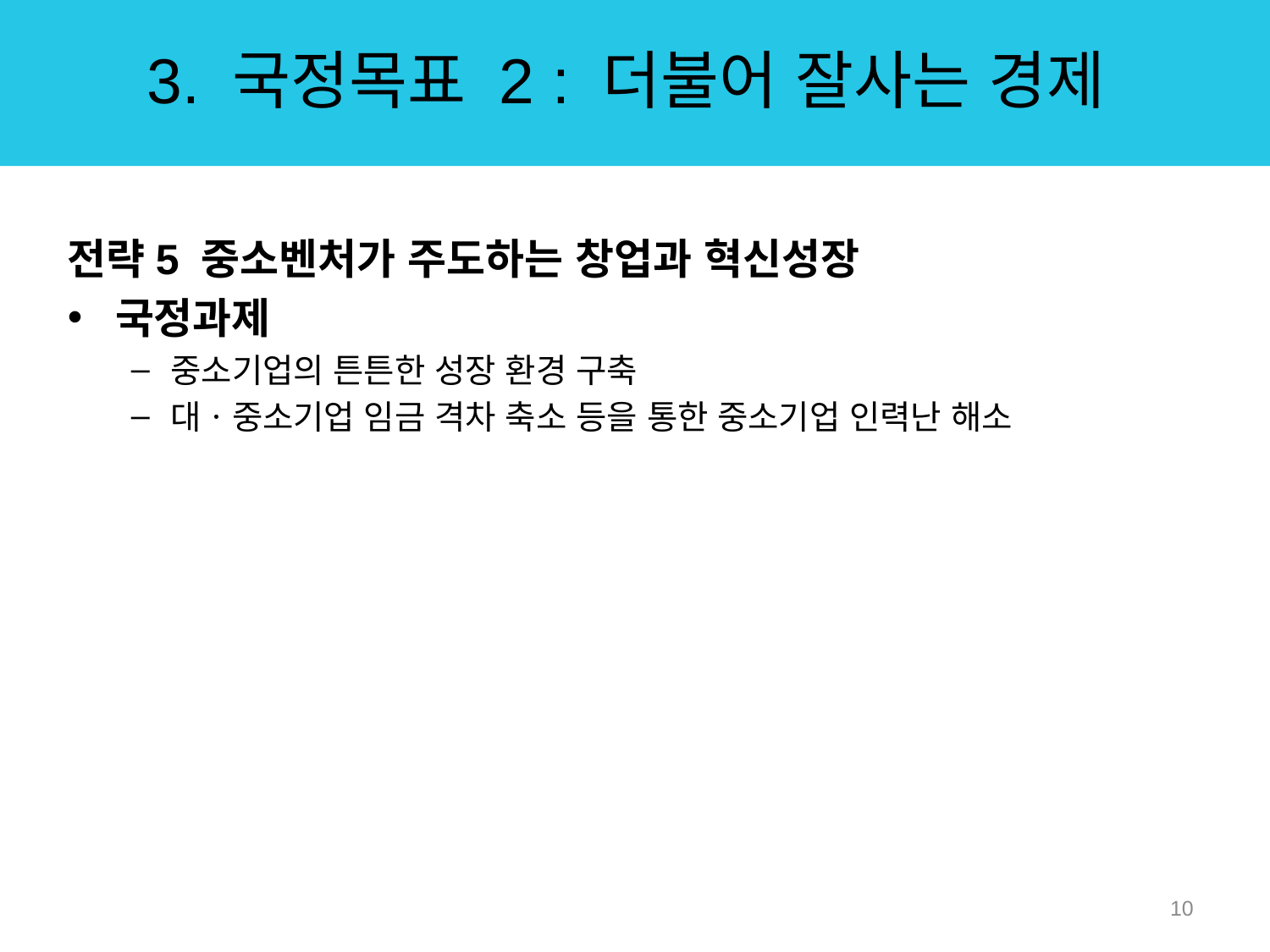

# 3. 국정목표 2 : 더불어 잘사는 경제
전략5 중소벤처가 주도하는 창업과 혁신성장
국정과제
중소기업의 튼튼한 성장 환경 구축
대ㆍ중소기업 임금 격차 축소 등을 통한 중소기업 인력난 해소

10